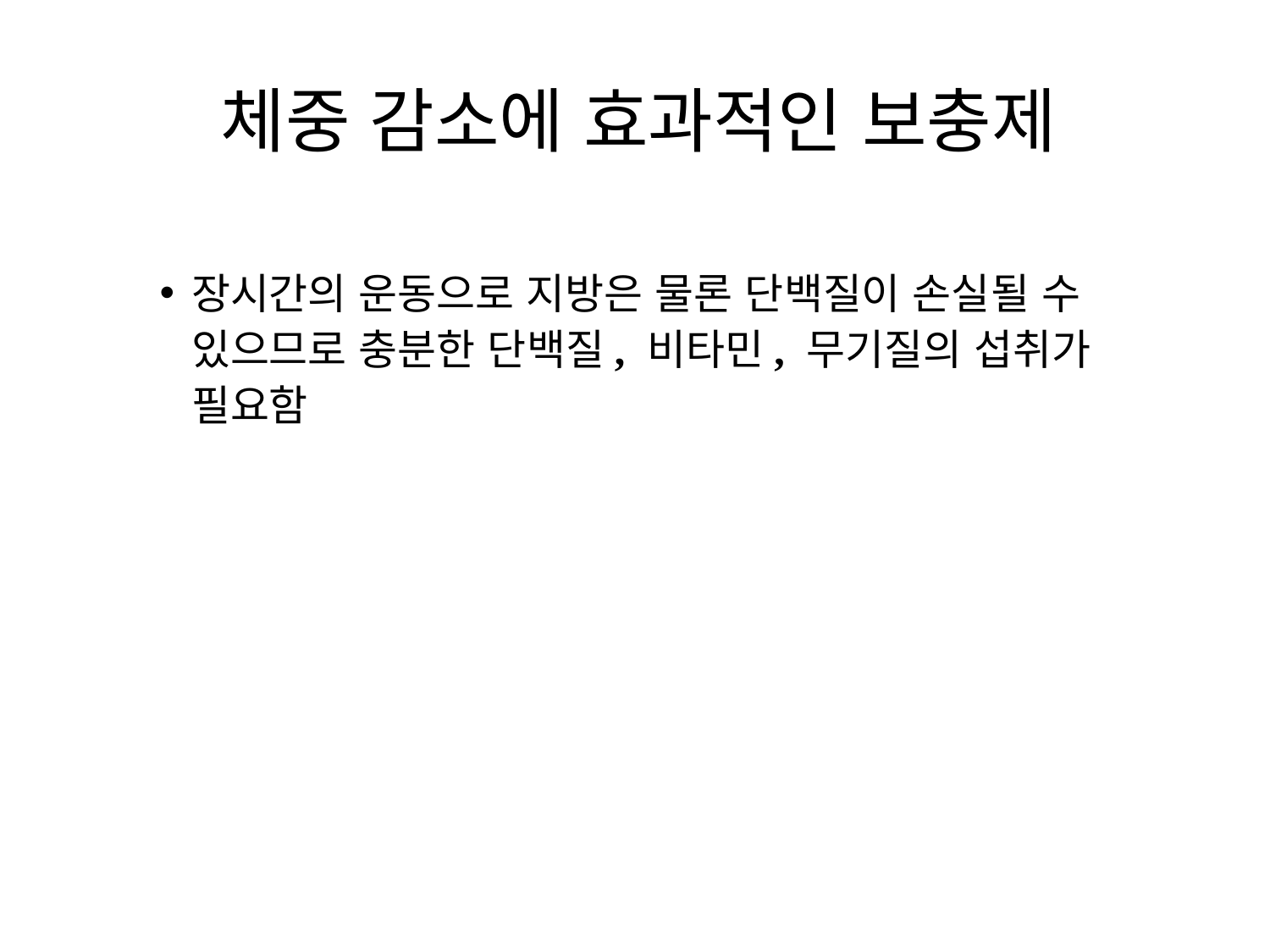

# 체중 감소에 효과적인 보충제
장시간의 운동으로 지방은 물론 단백질이 손실될 수 있으므로 충분한 단백질, 비타민, 무기질의 섭취가 필요함